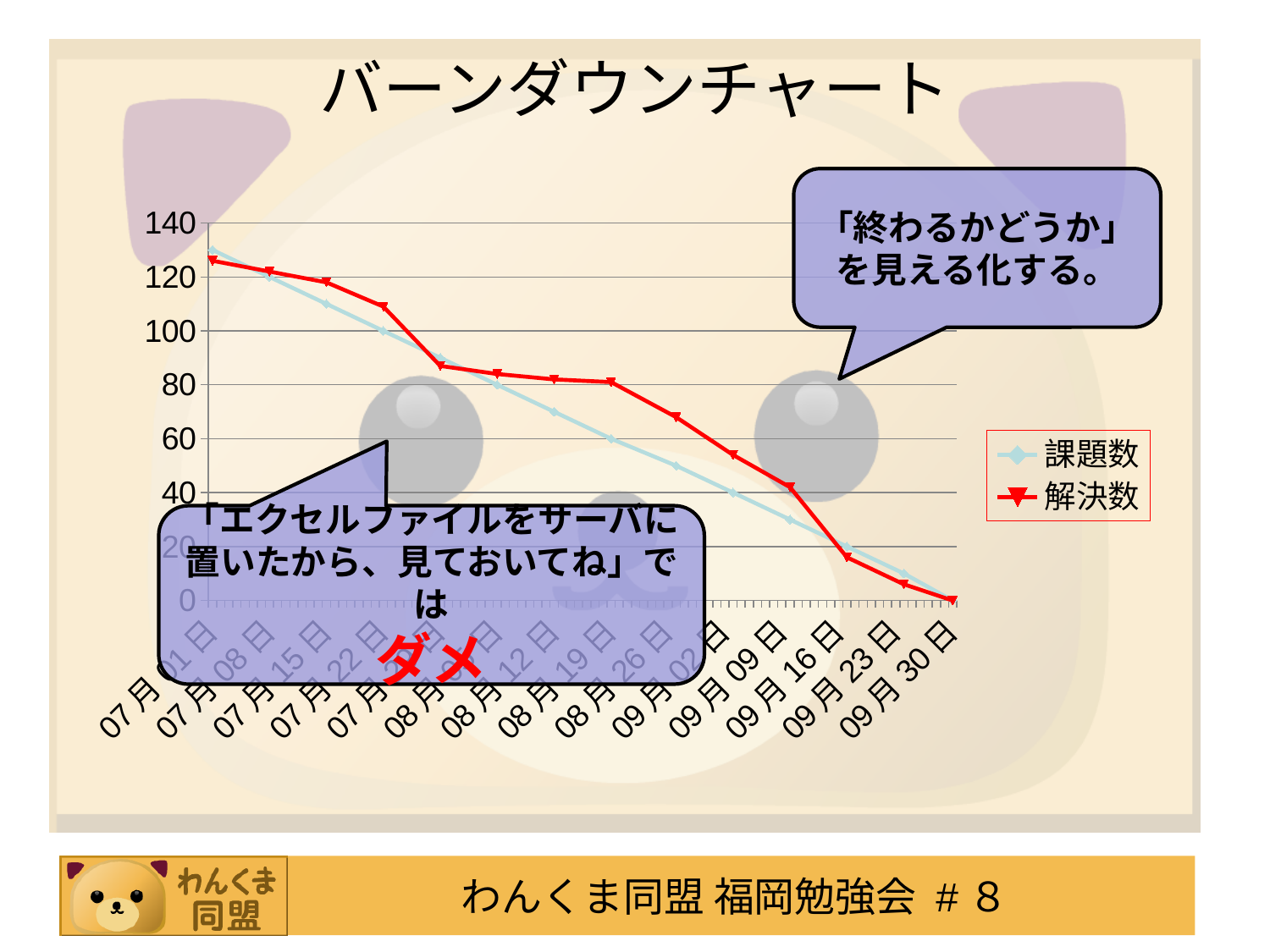

# バーンダウンチャート
「終わるかどうか」
を見える化する。

### Chart

| Category | 課題数 | 解決数 |
|---|---|---|
| 39995 | 130.0 | 126.0 |
| 40002 | 120.0 | 122.0 |
| 40009 | 110.0 | 118.0 |
| 40016 | 100.0 | 109.0 |
| 40023 | 90.0 | 87.0 |
| 40030 | 80.0 | 84.0 |
| 40037 | 70.0 | 82.0 |
| 40044 | 60.0 | 81.0 |
| 40052 | 50.0 | 68.0 |
| 40059 | 40.0 | 54.0 |
| 40066 | 30.0 | 42.0 |
| 40073 | 20.0 | 16.0 |
| 40080 | 10.0 | 6.0 |
| 40086 | 0.0 | 0.0 |
「エクセルファイルをサーバに置いたから、見ておいてね」では
ダメ